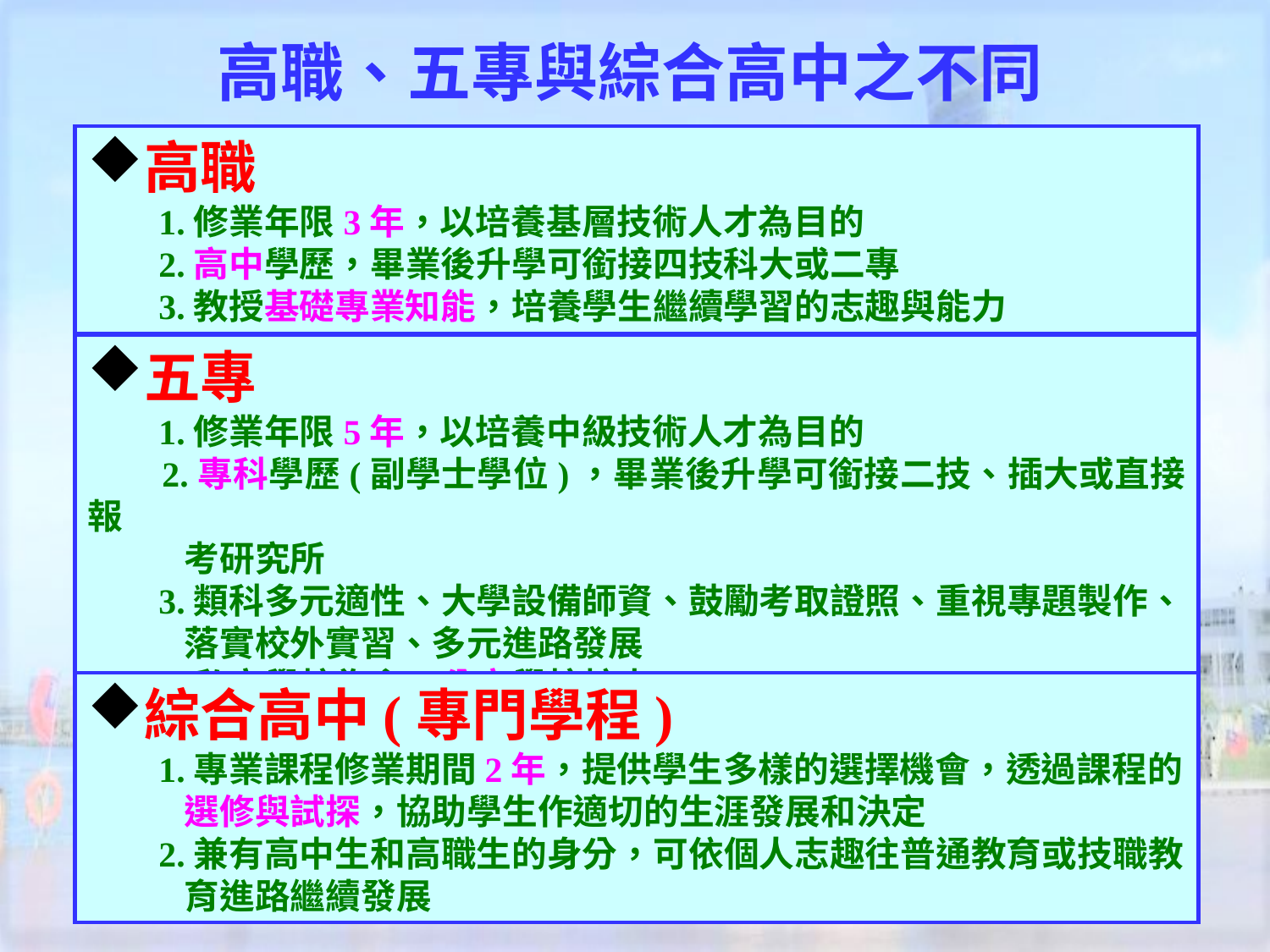

高職、五專與綜合高中之不同
高職
        1.修業年限3年，以培養基層技術人才為目的
        2.高中學歷，畢業後升學可銜接四技科大或二專
        3.教授基礎專業知能，培養學生繼續學習的志趣與能力

五專
        1.修業年限5年，以培養中級技術人才為目的
        2.專科學歷(副學士學位)，畢業後升學可銜接二技、插大或直接報
           考研究所
        3.類科多元適性、大學設備師資、鼓勵考取證照、重視專題製作、
           落實校外實習、多元進路發展
        4.私立學校為主，公立學校較少

綜合高中(專門學程)
        1.專業課程修業期間2年，提供學生多樣的選擇機會，透過課程的
           選修與試探，協助學生作適切的生涯發展和決定
        2.兼有高中生和高職生的身分，可依個人志趣往普通教育或技職教
           育進路繼續發展